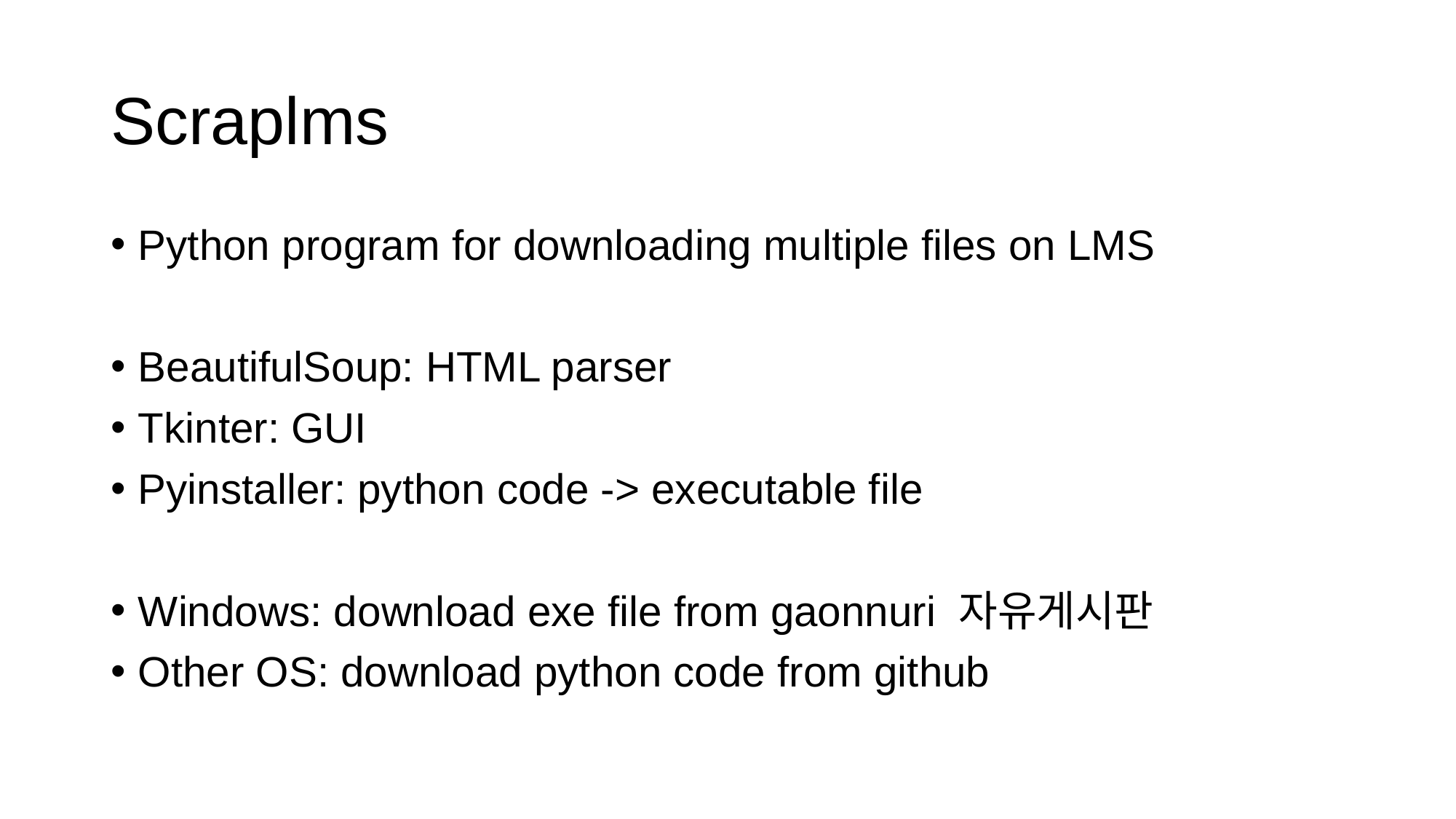

# Scraplms
Python program for downloading multiple files on LMS

BeautifulSoup: HTML parser
Tkinter: GUI
Pyinstaller: python code -> executable file

Windows: download exe file from gaonnuri 자유게시판
Other OS: download python code from github